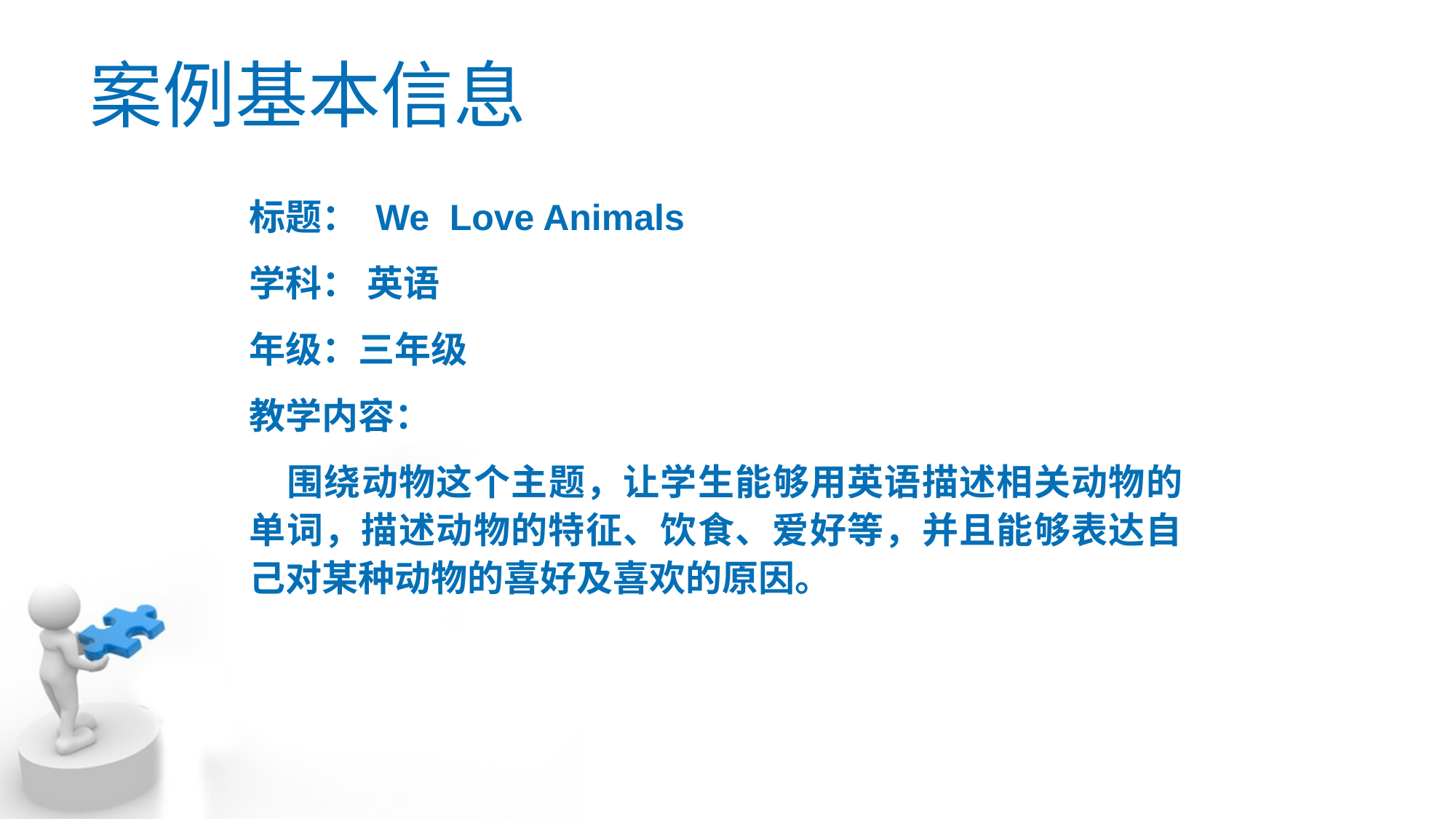

案例基本信息
标题： We  Love Animals
学科： 英语
年级：三年级
教学内容：
   围绕动物这个主题，让学生能够用英语描述相关动物的单词，描述动物的特征、饮食、爱好等，并且能够表达自己对某种动物的喜好及喜欢的原因。